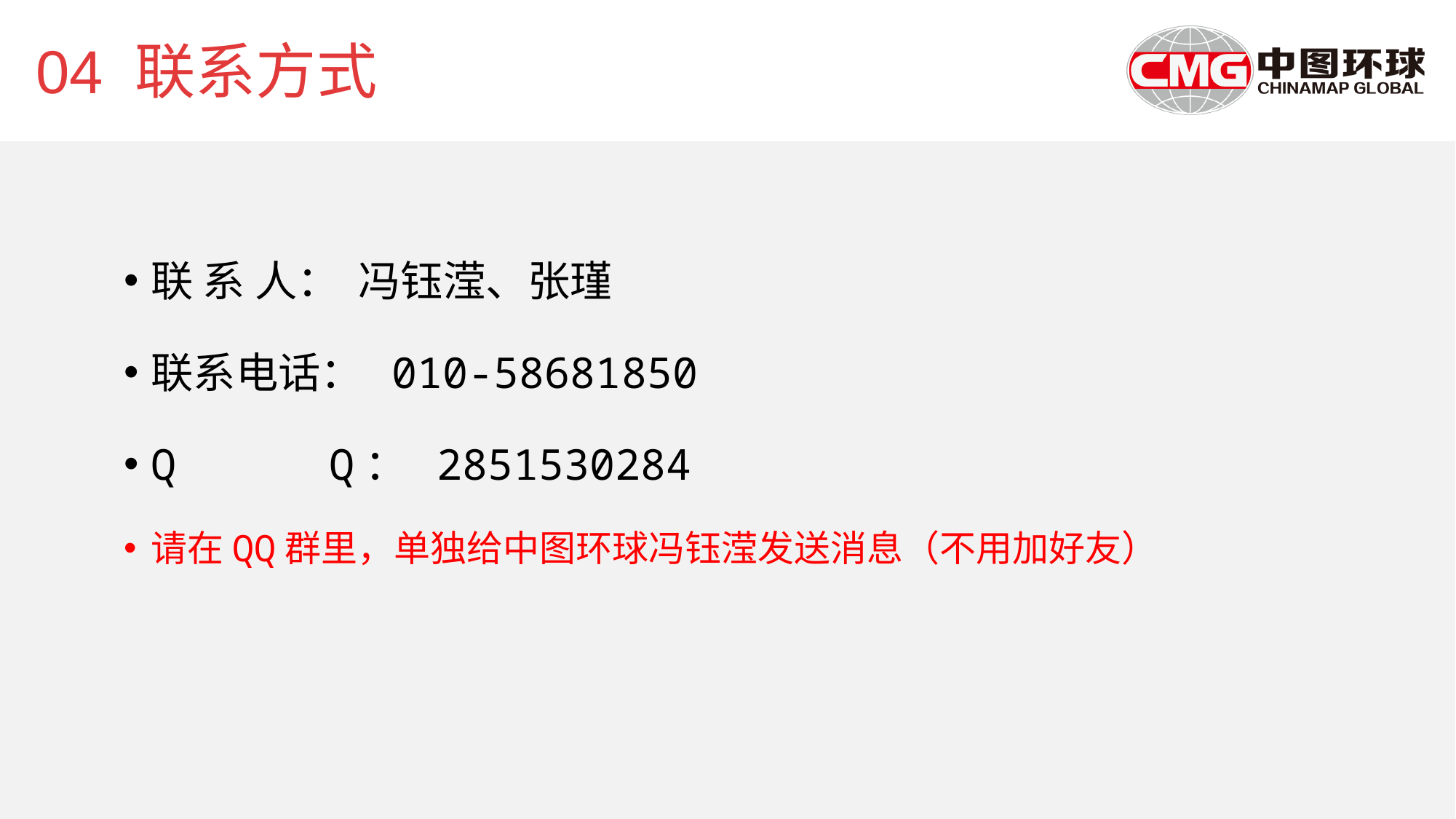

04 联系方式
联 系 人：  冯钰滢、张瑾
联系电话：  010-58681850
Q      Q：  2851530284
请在QQ群里，单独给中图环球冯钰滢发送消息（不用加好友）